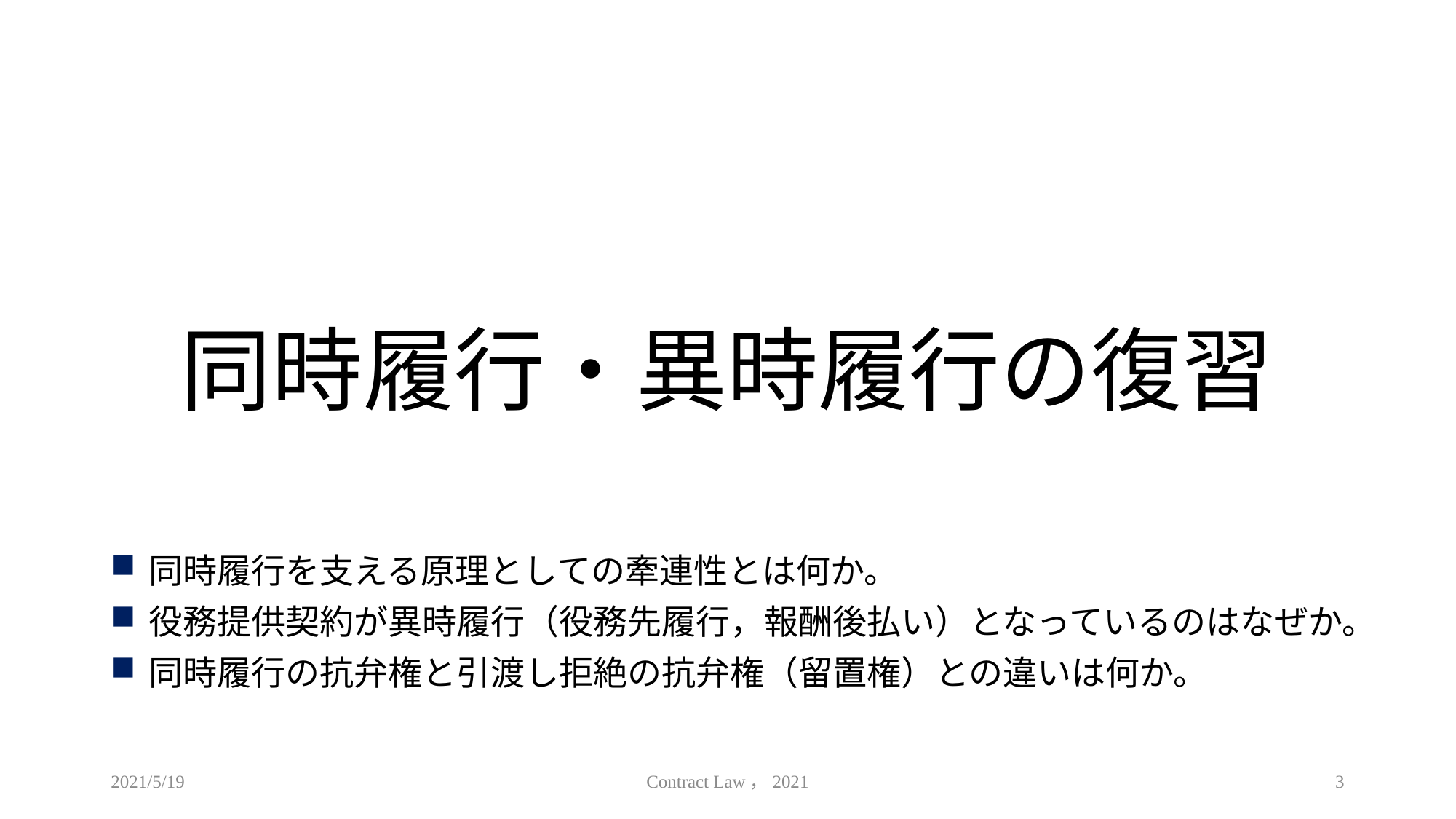

# 同時履行・異時履行の復習
同時履行を支える原理としての牽連性とは何か。
役務提供契約が異時履行（役務先履行，報酬後払い）となっているのはなぜか。
同時履行の抗弁権と引渡し拒絶の抗弁権（留置権）との違いは何か。
2021/5/19
Contract Law，2021
3